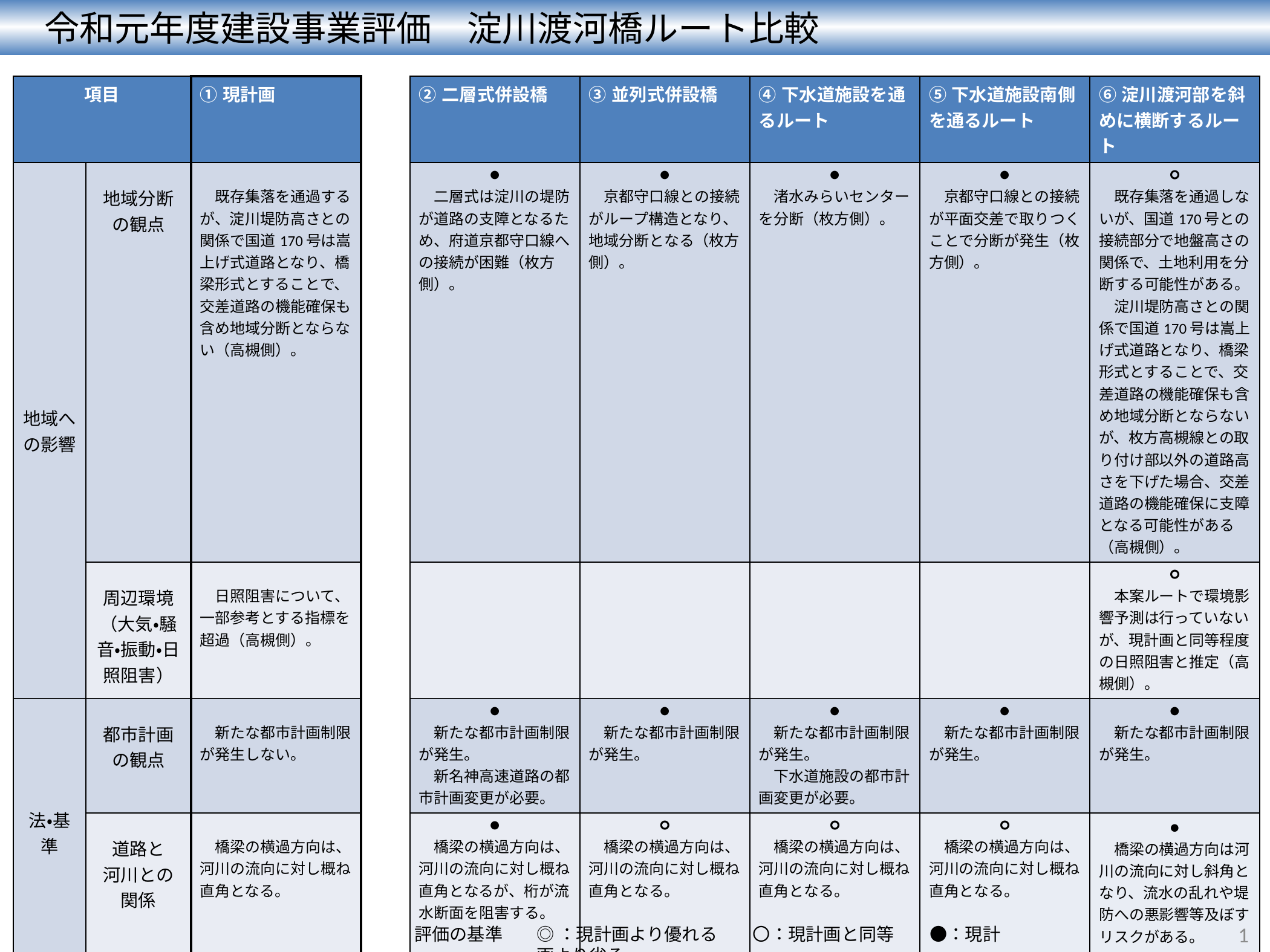

令和元年度建設事業評価　淀川渡河橋ルート比較
| 項目 |  | ①現計画 |  | ②二層式併設橋 | ③並列式併設橋 | ④下水道施設を通るルート | ⑤下水道施設南側を通るルート | ⑥淀川渡河部を斜めに横断するルート |
| --- | --- | --- | --- | --- | --- | --- | --- | --- |
| 地域への影響 | 地域分断の観点 | 既存集落を通過するが、淀川堤防高さとの関係で国道170号は嵩上げ式道路となり、橋梁形式とすることで、交差道路の機能確保も含め地域分断とならない（高槻側）。 |  | ● 　二層式は淀川の堤防が道路の支障となるため、府道京都守口線への接続が困難（枚方側）。 | ● 　京都守口線との接続がループ構造となり、地域分断となる（枚方側）。 | ● 　渚水みらいセンター を分断（枚方側）。 | ● 　京都守口線との接続が平面交差で取りつくことで分断が発生（枚方側）。 | ○ 　既存集落を通過しないが、国道170号との接続部分で地盤高さの関係で、土地利用を分断する可能性がある。 　淀川堤防高さとの関係で国道170号は嵩上げ式道路となり、橋梁形式とすることで、交差道路の機能確保も含め地域分断とならないが、枚方高槻線との取り付け部以外の道路高さを下げた場合、交差道路の機能確保に支障となる可能性がある（高槻側）。 |
|  | 周辺環境 （大気・騒音・振動・日照阻害） | 日照阻害について、一部参考とする指標を超過（高槻側）。 |  |  |  |  |  | ○ 　本案ルートで環境影響予測は行っていないが、現計画と同等程度の日照阻害と推定（高槻側）。 |
| 法・基準 | 都市計画の観点 | 新たな都市計画制限が発生しない。 |  | ● 　新たな都市計画制限が発生。 　新名神高速道路の都市計画変更が必要。 | ● 　新たな都市計画制限が発生。 | ● 　新たな都市計画制限が発生。 　下水道施設の都市計画変更が必要。 | ● 　新たな都市計画制限が発生。 | ● 　新たな都市計画制限が発生。 |
|  | 道路と 河川との 関係 | 橋梁の横過方向は、河川の流向に対し概ね直角となる。 |  | ● 　橋梁の横過方向は、河川の流向に対し概ね直角となるが、桁が流水断面を阻害する。 | ○ 　橋梁の横過方向は、河川の流向に対し概ね直角となる。 | ○ 　橋梁の横過方向は、河川の流向に対し概ね直角となる。 | ○ 　橋梁の横過方向は、河川の流向に対し概ね直角となる。 | ● 　橋梁の横過方向は河川の流向に対し斜角となり、流水の乱れや堤防への悪影響等及ぼすリスクがある。 |
| 経済性 | 費用面 | 本案と他案との比較 |  | ● 　新名神高速道路と二層式構造となり事業費増。 | ● 　ループ構造による事業費増。 | ● 　下水道施設の分断により、機能確保のための再整備が必要。 | ● 　京都守口線の4車線整備延長が長くなるため、事業費増。 | ● 　斜め横断となり、橋長が長くなるため、事業費増。 |
1
評価の基準
◎：現計画より優れる　　〇：現計画と同等　　●：現計画より劣る